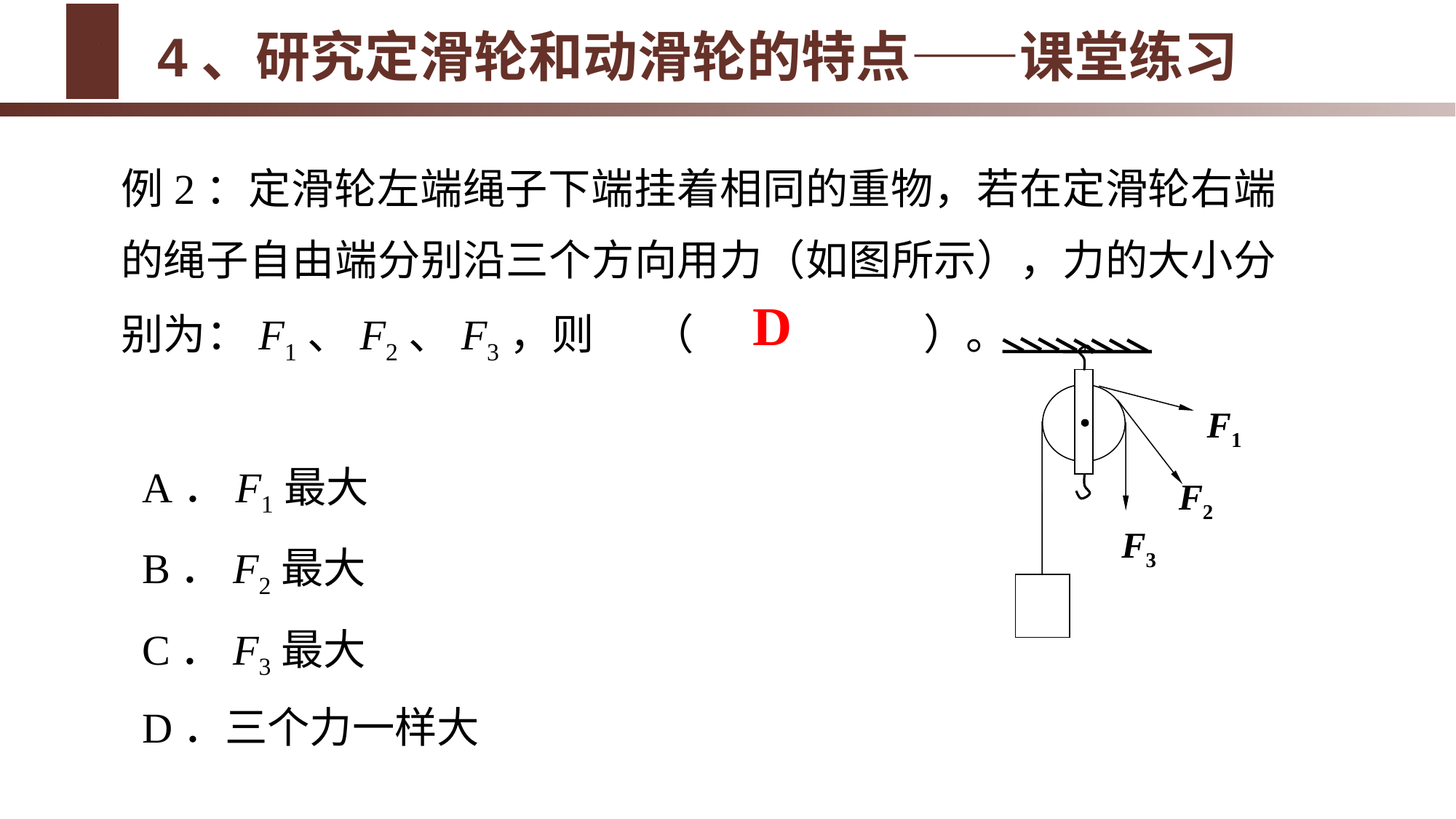

# 4、研究定滑轮和动滑轮的特点——课堂练习
例2：定滑轮左端绳子下端挂着相同的重物，若在定滑轮右端的绳子自由端分别沿三个方向用力（如图所示），力的大小分别为：F1、F2、F3，则      （                        ）。
  A．F1最大
  B．F2最大
  C．F3最大
  D．三个力一样大
D

F1

F2
F3